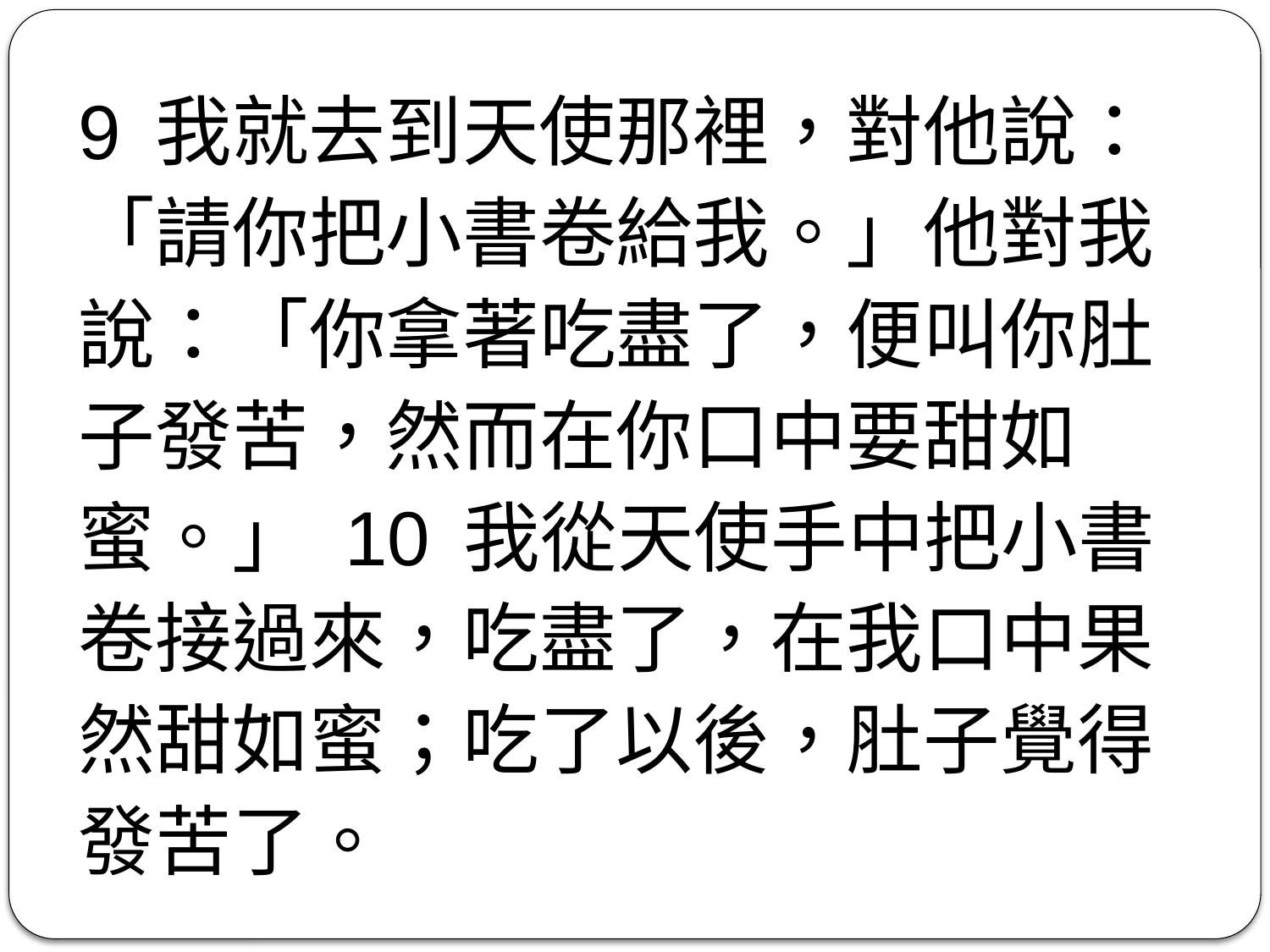

9 我就去到天使那裡，對他說：「請你把小書卷給我。」他對我說：「你拿著吃盡了，便叫你肚子發苦，然而在你口中要甜如蜜。」 10 我從天使手中把小書卷接過來，吃盡了，在我口中果然甜如蜜；吃了以後，肚子覺得發苦了。